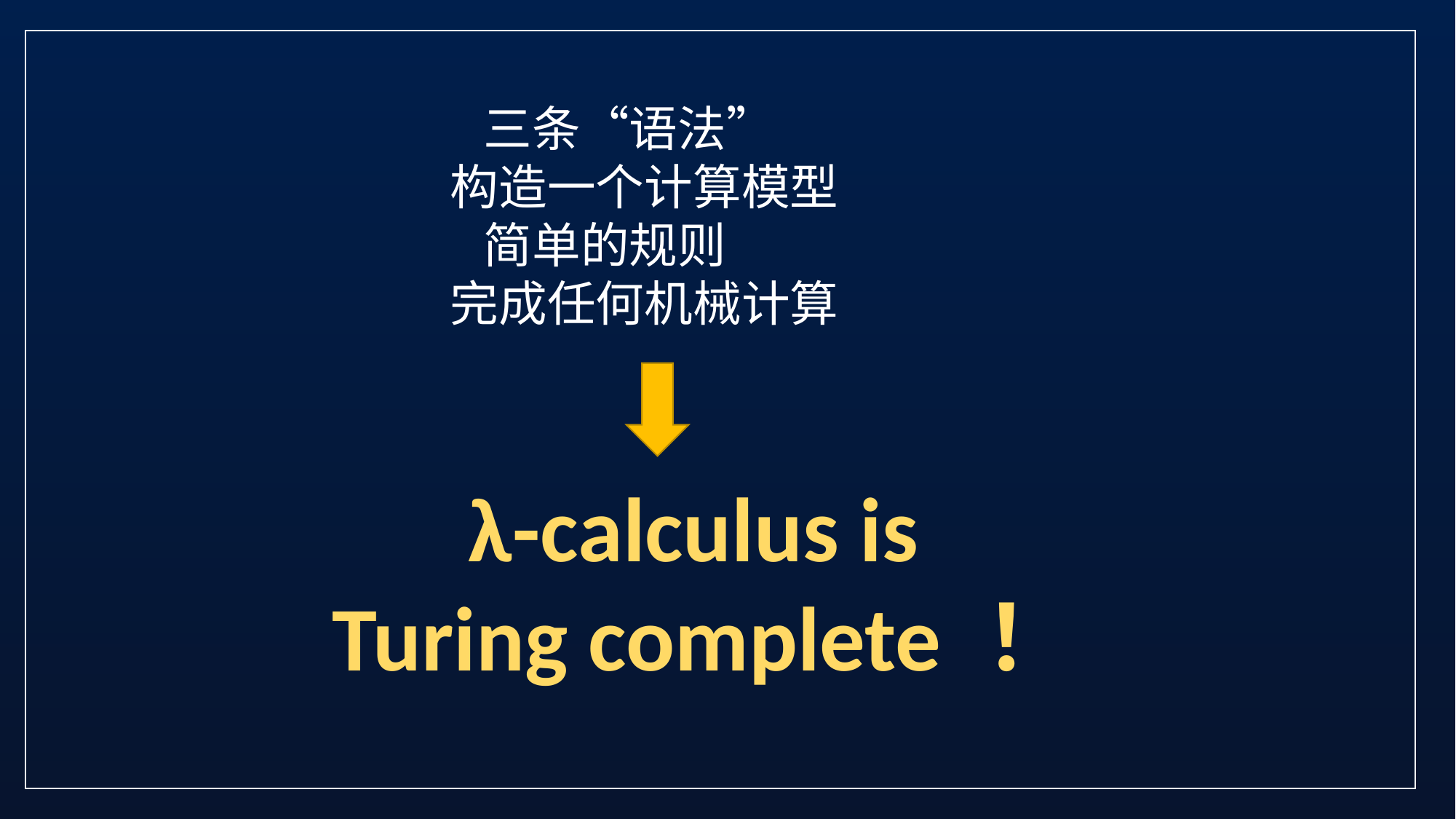

三条“语法”
构造一个计算模型
  简单的规则
完成任何机械计算

λ-calculus is
Turing complete ！